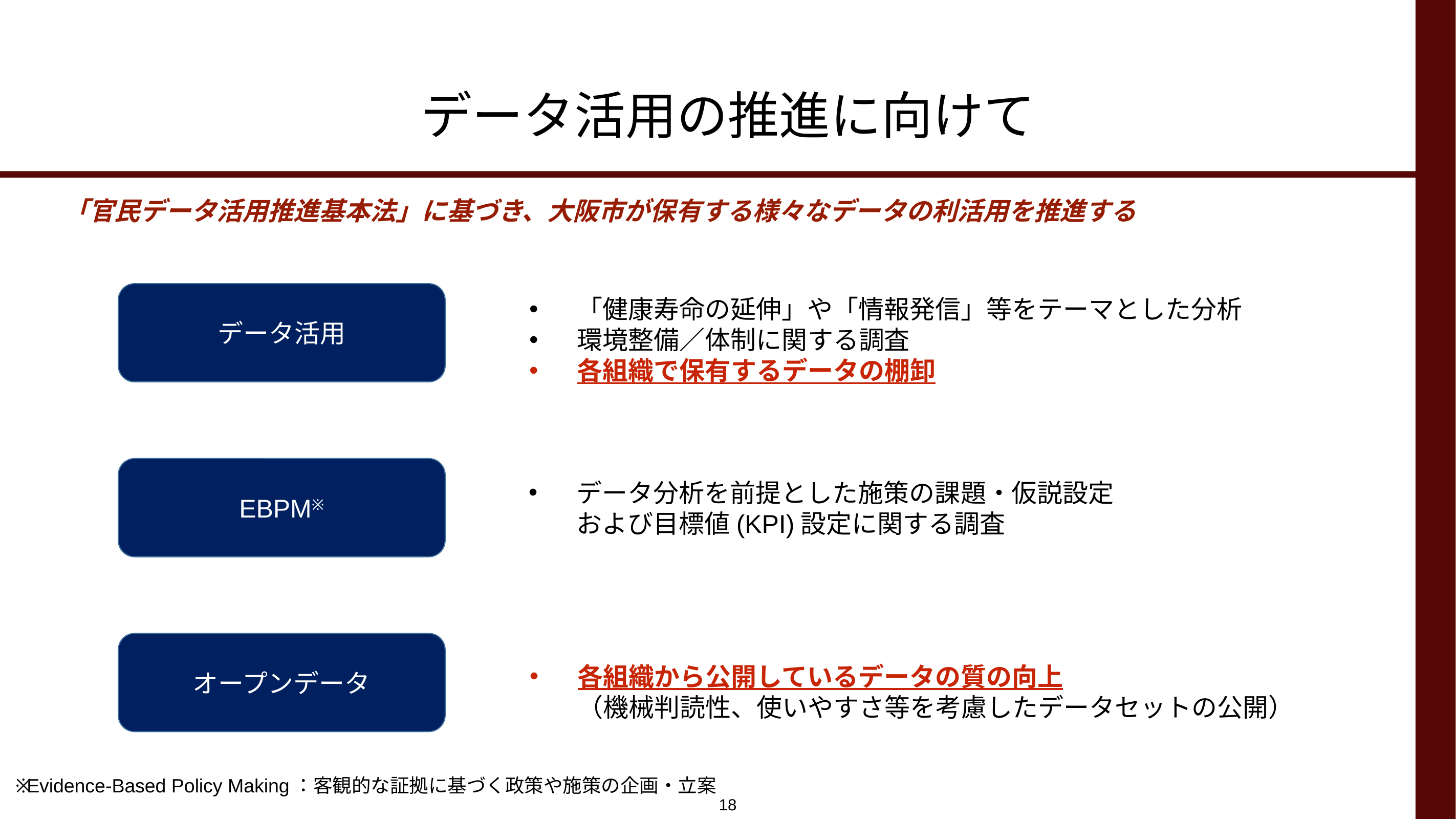

# データ活用の推進に向けて
「官民データ活用推進基本法」に基づき、大阪市が保有する様々なデータの利活用を推進する
データ活用
「健康寿命の延伸」や「情報発信」等をテーマとした分析
環境整備／体制に関する調査
各組織で保有するデータの棚卸
EBPM※
データ分析を前提とした施策の課題・仮説設定
および目標値(KPI)設定に関する調査
オープンデータ
各組織から公開しているデータの質の向上
（機械判読性、使いやすさ等を考慮したデータセットの公開）
※Evidence-Based Policy Making：客観的な証拠に基づく政策や施策の企画・立案
18